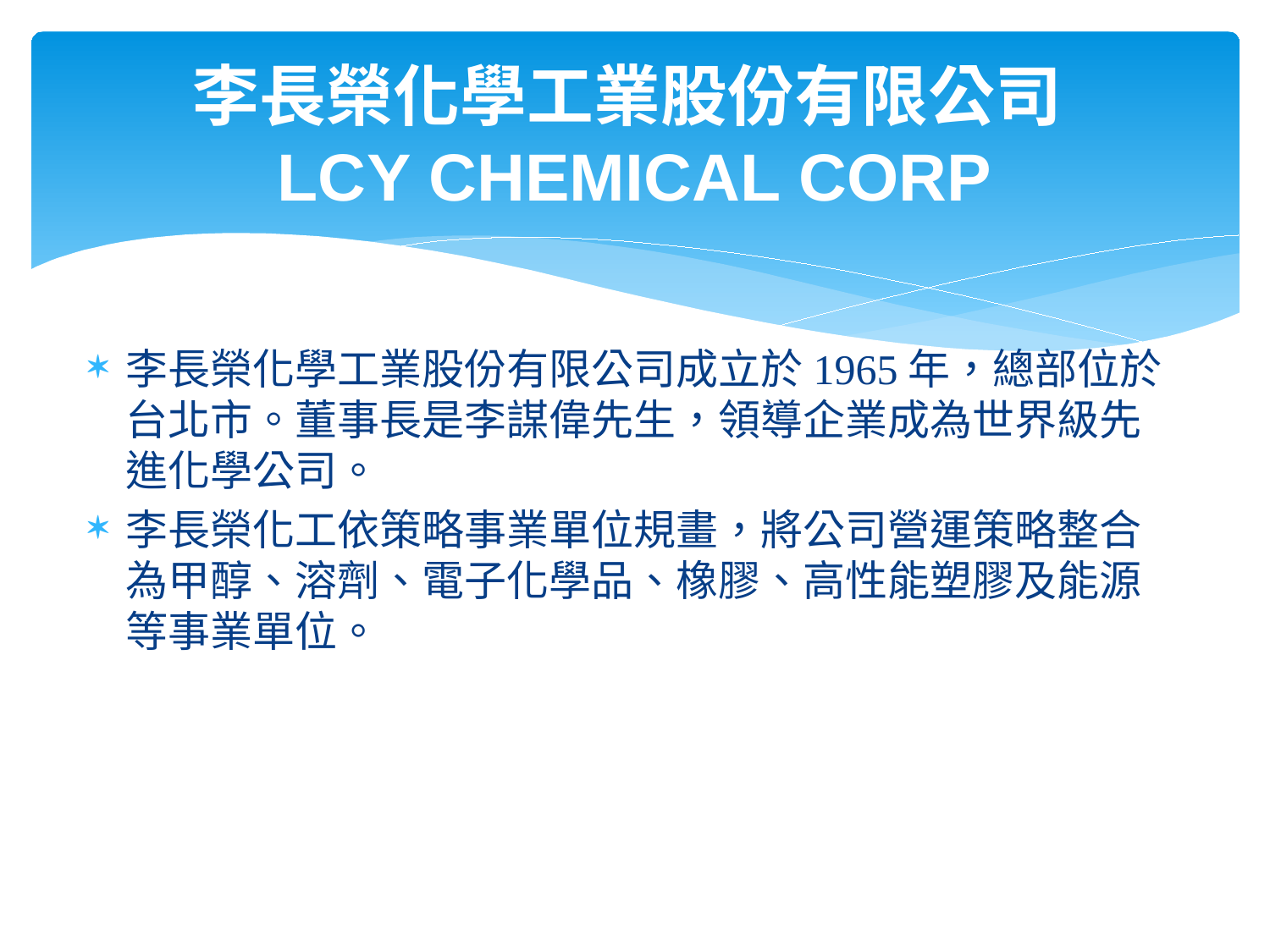

# 李長榮化學工業股份有限公司 LCY CHEMICAL CORP
李長榮化學工業股份有限公司成立於1965年，總部位於台北市。董事長是李謀偉先生，領導企業成為世界級先進化學公司。
李長榮化工依策略事業單位規畫，將公司營運策略整合為甲醇、溶劑、電子化學品、橡膠、高性能塑膠及能源等事業單位。